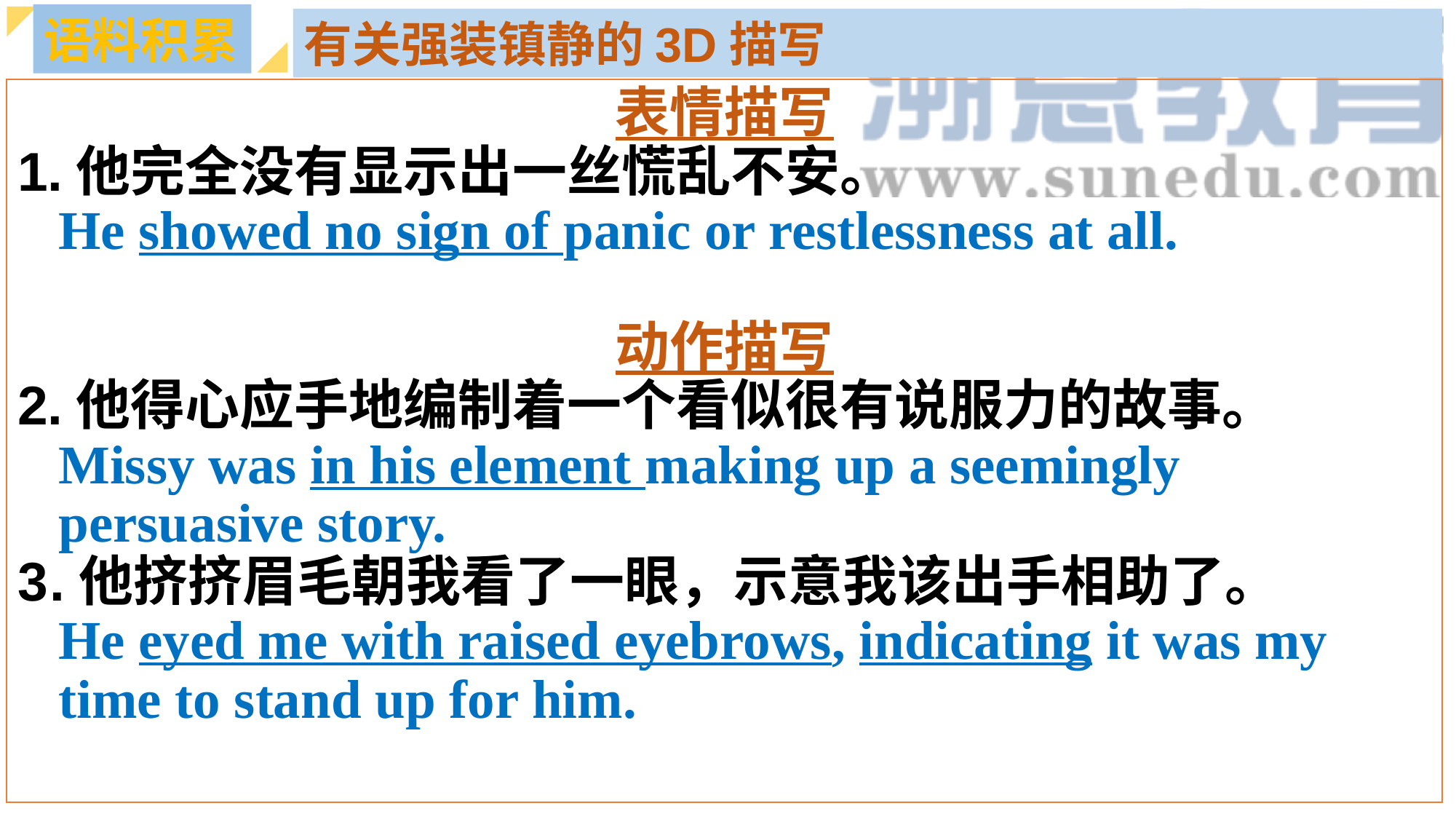

语料积累

有关强装镇静的3D描写

表情描写
1.他完全没有显示出一丝慌乱不安。
   He showed no sign of panic or restlessness at all.

动作描写
2.他得心应手地编制着一个看似很有说服力的故事。
   Missy was in his element making up a seemingly
   persuasive story.
他挤挤眉毛朝我看了一眼，示意我该出手相助了。
   He eyed me with raised eyebrows, indicating it was my
   time to stand up for him.